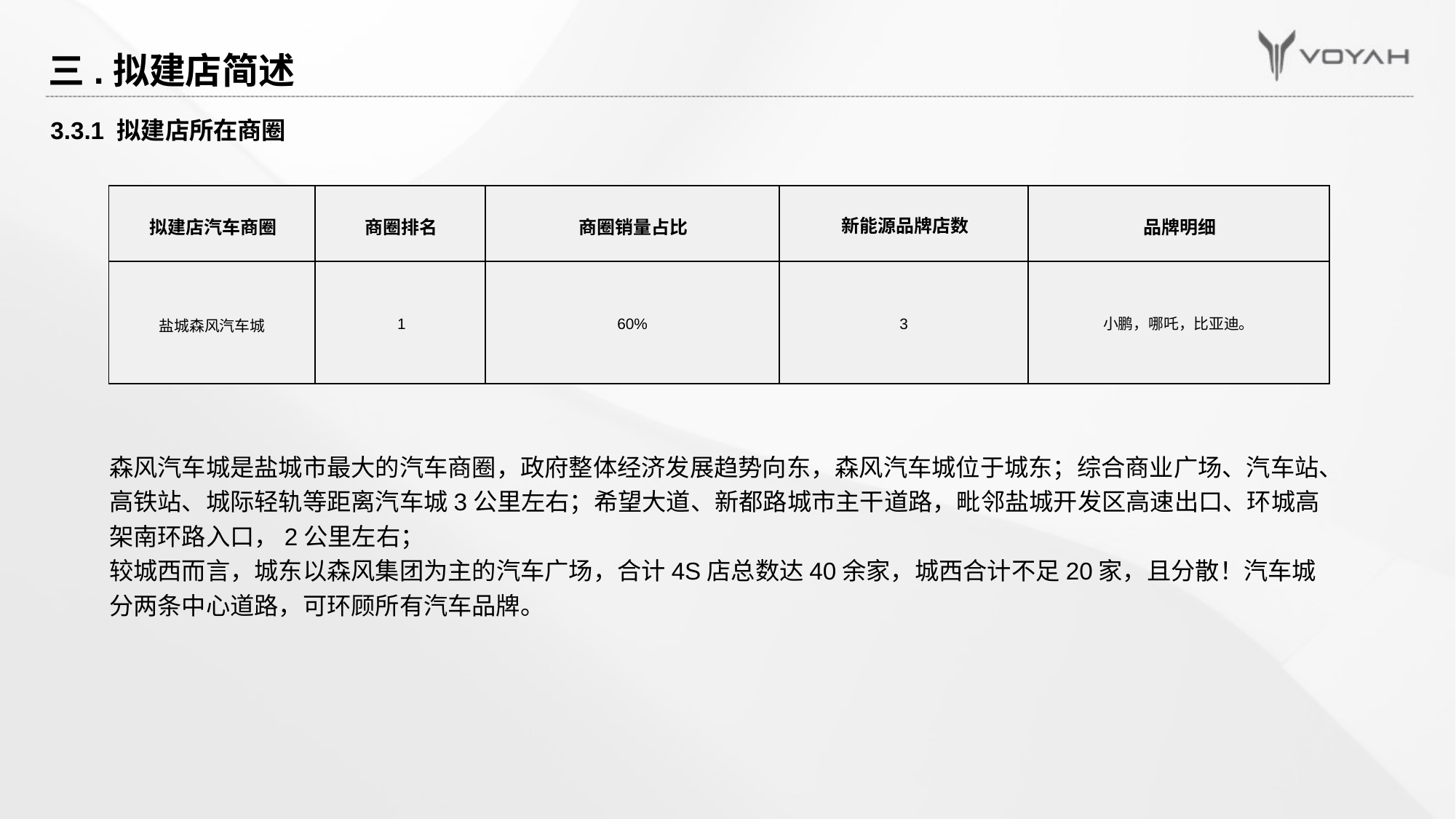

三.拟建店简述
3.3.1 拟建店所在商圈
| 拟建店汽车商圈 | 商圈排名 | 商圈销量占比 | 新能源品牌店数 | 品牌明细 |
| --- | --- | --- | --- | --- |
| 盐城森风汽车城 | 1 | 60% | 3 | 小鹏，哪吒，比亚迪。 |
森风汽车城是盐城市最大的汽车商圈，政府整体经济发展趋势向东，森风汽车城位于城东；综合商业广场、汽车站、高铁站、城际轻轨等距离汽车城3公里左右；希望大道、新都路城市主干道路，毗邻盐城开发区高速出口、环城高架南环路入口，2公里左右；
较城西而言，城东以森风集团为主的汽车广场，合计4S店总数达40余家，城西合计不足20家，且分散！汽车城分两条中心道路，可环顾所有汽车品牌。